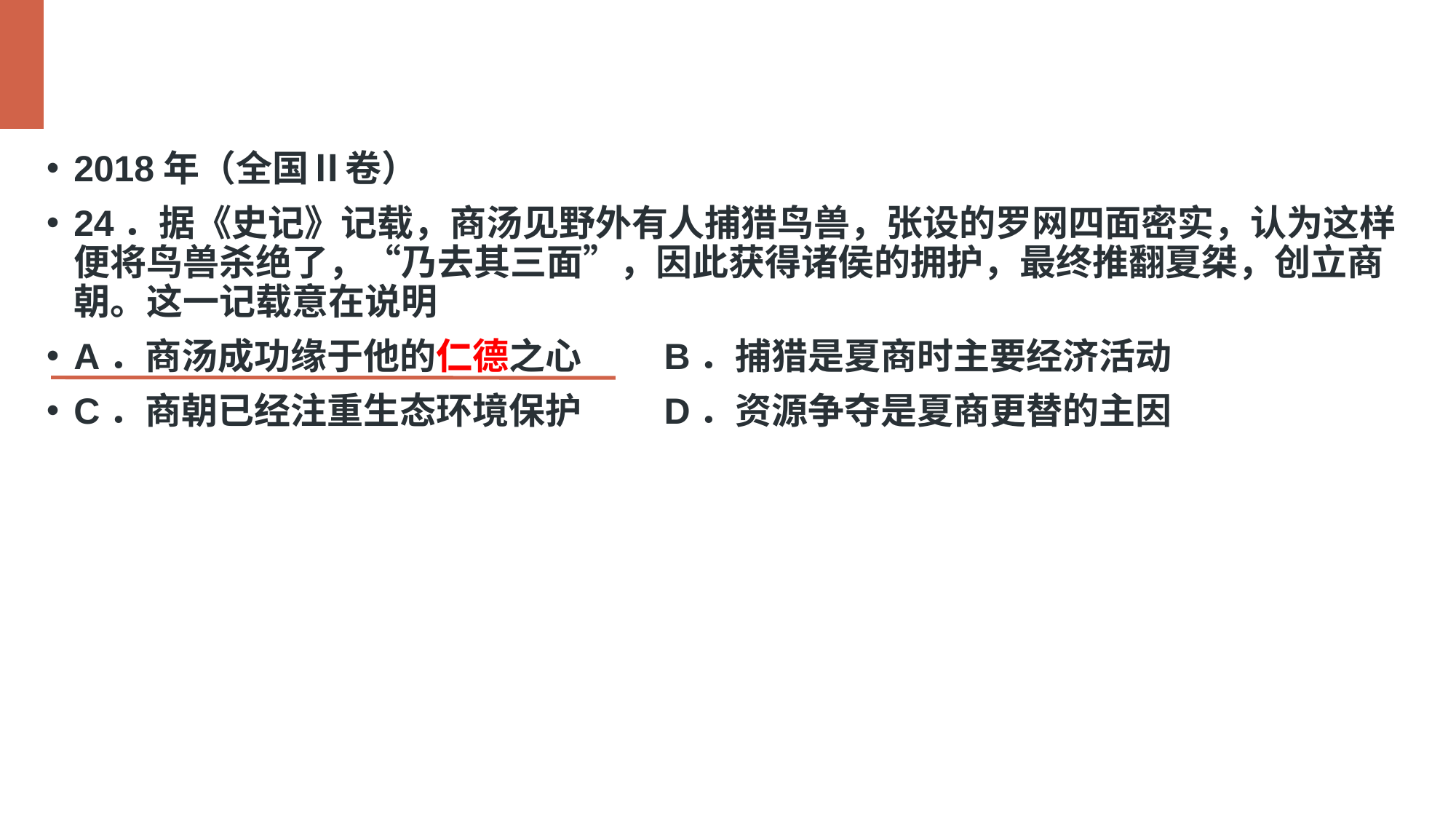

2018年（全国Ⅱ卷）
24．据《史记》记载，商汤见野外有人捕猎鸟兽，张设的罗网四面密实，认为这样便将鸟兽杀绝了，“乃去其三面”，因此获得诸侯的拥护，最终推翻夏桀，创立商朝。这一记载意在说明
A．商汤成功缘于他的仁德之心         B．捕猎是夏商时主要经济活动
C．商朝已经注重生态环境保护         D．资源争夺是夏商更替的主因